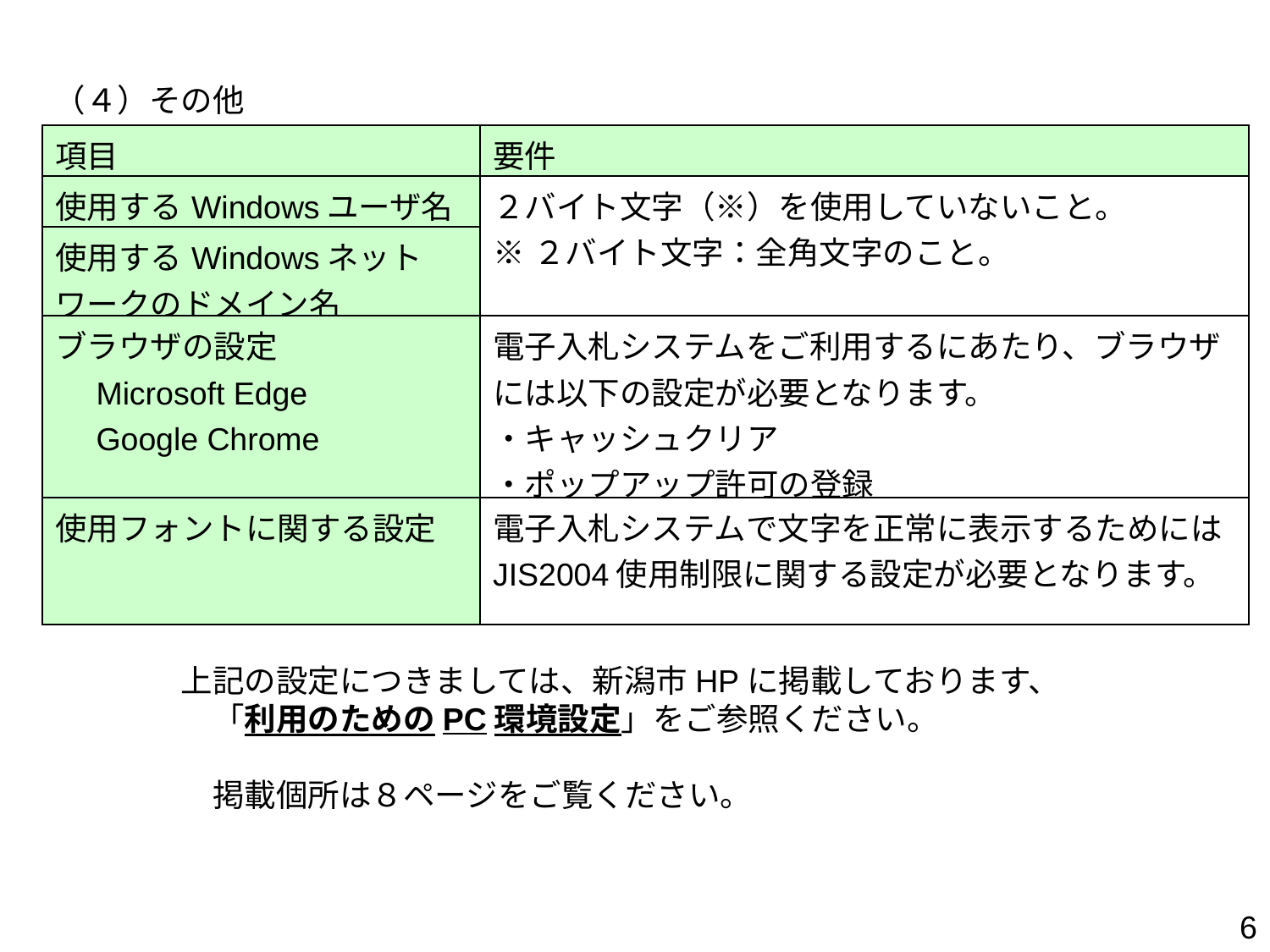

（４）その他
| 項目 | 要件 |
| --- | --- |
| 使用するWindowsユーザ名 | ２バイト文字（※）を使用していないこと。 ※２バイト文字：全角文字のこと。 |
| 使用するWindowsネット ワークのドメイン名 |  |
| ブラウザの設定 　Microsoft Edge 　Google Chrome | 電子入札システムをご利用するにあたり、ブラウザには以下の設定が必要となります。 ・キャッシュクリア ・ポップアップ許可の登録 |
| 使用フォントに関する設定 | 電子入札システムで文字を正常に表示するためにはJIS2004使用制限に関する設定が必要となります。 |
	上記の設定につきましては、新潟市HPに掲載しております、
	　「利用のためのPC環境設定」をご参照ください。

	　掲載個所は８ページをご覧ください。
6